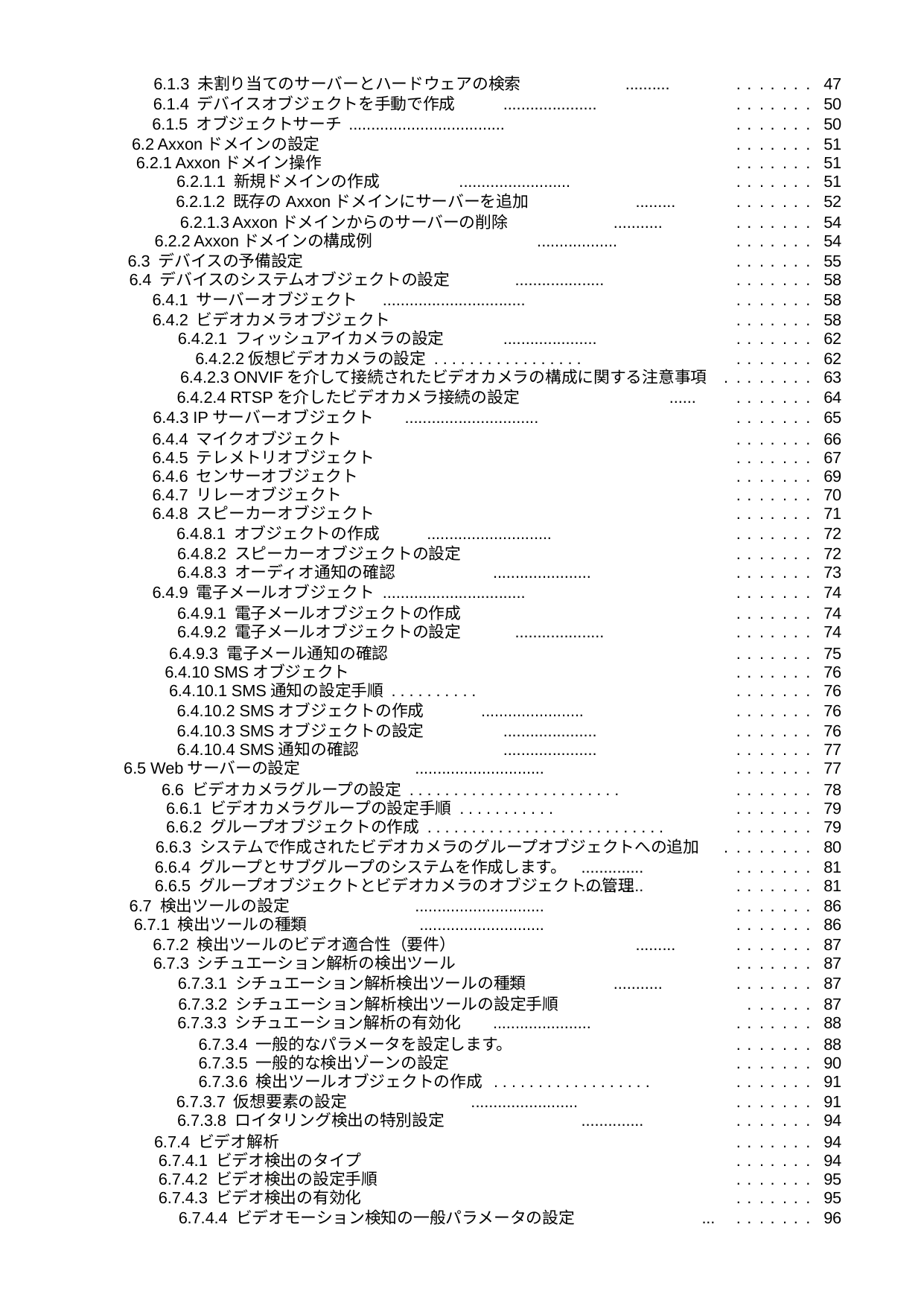

6.1.3 未割り当てのサーバーとハードウェアの検索
 ..........
 .
 .
 .
 .
 .
 .
 .
 47
 6.1.4 デバイスオブジェクトを手動で作成
 .....................
 .
 .
 .
 .
 .
 .
 .
 50
 6.1.5 オブジェクトサーチ
 ...................................
 .
 .
 .
 .
 .
 .
 .
 50
 6.2 Axxonドメインの設定
  6.2.1 Axxonドメイン操作
 .
 .
 .
 .
 .
 .
 .
 .
 .
 .
 .
 .
 .
 .
 51
 51
 6.2.1.1 新規ドメインの作成
 .........................
 .
 .
 .
 .
 .
 .
 .
 51
 6.2.1.2 既存のAxxonドメインにサーバーを追加
 .........
 .
 .
 .
 .
 .
 .
 .
 52
 6.2.1.3 Axxonドメインからのサーバーの削除
 ...........
 .
 .
 .
 .
 .
 .
 .
 54
 6.2.2 Axxonドメインの構成例
 ..................
 .
 .
 .
 .
 .
 .
 .
 54
 6.3 デバイスの予備設定
 .
 .
 .
 .
 .
 .
 .
 55
 6.4 デバイスのシステムオブジェクトの設定
 ....................
 .
 .
 .
 .
 .
 .
 .
 58
 6.4.1 サーバーオブジェクト
 ................................
 .
 .
 .
 .
 .
 .
 .
 58
 6.4.2 ビデオカメラオブジェクト
 .
 .
 .
 .
 .
 .
 .
 58
 6.4.2.1 フィッシュアイカメラの設定
 .....................
 .
 .
 .
 .
 .
 .
 .
 62
 6.4.2.2仮想ビデオカメラの設定 . . . . . . . . . . . . . . . . .
 .
 .
 .
 .
 .
 .
 .
 62
 6.4.2.3 ONVIFを介して接続されたビデオカメラの構成に関する注意事項
 .
 .
 .
 .
 .
 .
 .
 .
 63
 6.4.2.4 RTSPを介したビデオカメラ接続の設定
 ......
 .
 .
 .
 .
 .
 .
 .
 64
 6.4.3 IPサーバーオブジェクト
 ..............................
 .
 .
 .
 .
 .
 .
 .
 65
 6.4.4 マイクオブジェクト
 6.4.5 テレメトリオブジェクト
 6.4.6 センサーオブジェクト
 6.4.7 リレーオブジェクト
 6.4.8 スピーカーオブジェクト
 .
 .
 .
 .
 .
 .
 .
 .
 .
 .
 .
 .
 .
 .
 .
 .
 .
 .
 .
 .
 .
 .
 .
 .
 .
 .
 .
 .
 .
 .
 .
 .
 .
 .
 .
 66
 67
 69
 70
 71
 6.4.8.1 オブジェクトの作成
 ............................
 .
 .
 .
 .
 .
 .
 .
 72
 6.4.8.2 スピーカーオブジェクトの設定
 .
 .
 .
 .
 .
 .
 .
 72
 6.4.8.3 オーディオ通知の確認
 ......................
 .
 .
 .
 .
 .
 .
 .
 73
 6.4.9 電子メールオブジェクト
 ................................
 .
 .
 .
 .
 .
 .
 .
 74
 6.4.9.1 電子メールオブジェクトの作成
 .
 .
 .
 .
 .
 .
 .
 74
 6.4.9.2 電子メールオブジェクトの設定
 ....................
 .
 .
 .
 .
 .
 .
 .
 74
  6.4.9.3 電子メール通知の確認
 6.4.10 SMSオブジェクト
  6.4.10.1 SMS通知の設定手順 . . . . . . . . . .
 .
 .
 .
 .
 .
 .
 .
 .
 .
 .
 .
 .
 .
 .
 .
 .
 .
 .
 .
 .
 .
 75
 76
 76
 6.4.10.2 SMSオブジェクトの作成
 .......................
 .
 .
 .
 .
 .
 .
 .
 76
 6.4.10.3 SMSオブジェクトの設定
 6.4.10.4 SMS通知の確認
 .....................
 .....................
 .
 .
 .
 .
 .
 .
 .
 .
 .
 .
 .
 .
 .
 .
 76
 77
6.5 Webサーバーの設定
 .............................
 .
 .
 .
 .
 .
 .
 .
 77
 6.6 ビデオカメラグループの設定 . . . . . . . . . . . . . . . . . . . . . . . .
  6.6.1 ビデオカメラグループの設定手順 . . . . . . . . . . .
  6.6.2 グループオブジェクトの作成 . . . . . . . . . . . . . . . . . . . . . . . . . . .
 .
 .
 .
 .
 .
 .
 .
 .
 .
 .
 .
 .
 .
 .
 .
 .
 .
 .
 .
 .
 .
 78
 79
 79
 6.6.3 システムで作成されたビデオカメラのグループオブジェクトへの追加
 .
 .
 .
 .
 .
 .
 .
 .
 80
 6.6.4 グループとサブグループのシステムを作成します。
 6.6.5 グループオブジェクトとビデオカメラのオブジェクトの管理
 ..............
 ..............
 .
 .
 .
 .
 .
 .
 .
 .
 .
 .
 .
 .
 .
 .
 81
 81
 6.7 検出ツールの設定
  6.7.1 検出ツールの種類
 .............................
  ............................
 .
 .
 .
 .
 .
 .
 .
 .
 .
 .
 .
 .
 .
 .
 86
 86
 6.7.2 検出ツールのビデオ適合性（要件）
 .........
 .
 .
 .
 .
 .
 .
 .
 87
 6.7.3 シチュエーション解析の検出ツール
 .
 .
 .
 .
 .
 .
 .
 87
 6.7.3.1 シチュエーション解析検出ツールの種類
 ...........
 .
 .
 .
 .
 .
 .
 .
 87
 6.7.3.2 シチュエーション解析検出ツールの設定手順
 .
 .
 .
 .
 .
 .
 87
 6.7.3.3 シチュエーション解析の有効化
 ......................
 .
 .
 .
 .
 .
 .
 .
 88
 6.7.3.4 一般的なパラメータを設定します。
 6.7.3.5 一般的な検出ゾーンの設定
 6.7.3.6 検出ツールオブジェクトの作成  . . . . . . . . . . . . . . . . . .
 .
 .
 .
 .
 .
 .
 .
 .
 .
 .
 .
 .
 .
 .
 .
 .
 .
 .
 .
 .
 .
 88
 90
 91
 6.7.3.7 仮想要素の設定
 ........................
 .
 .
 .
 .
 .
 .
 .
 91
 6.7.3.8 ロイタリング検出の特別設定
 ..............
 .
 .
 .
 .
 .
 .
 .
 94
 6.7.4 ビデオ解析
  6.7.4.1 ビデオ検出のタイプ
  6.7.4.2 ビデオ検出の設定手順
  6.7.4.3 ビデオ検出の有効化
 .
 .
 .
 .
 .
 .
 .
 .
 .
 .
 .
 .
 .
 .
 .
 .
 .
 .
 .
 .
 .
 .
 .
 .
 .
 .
 .
 .
 94
 94
 95
 95
 6.7.4.4 ビデオモーション検知の一般パラメータの設定
 ...
 .
 .
 .
 .
 .
 .
 .
 96